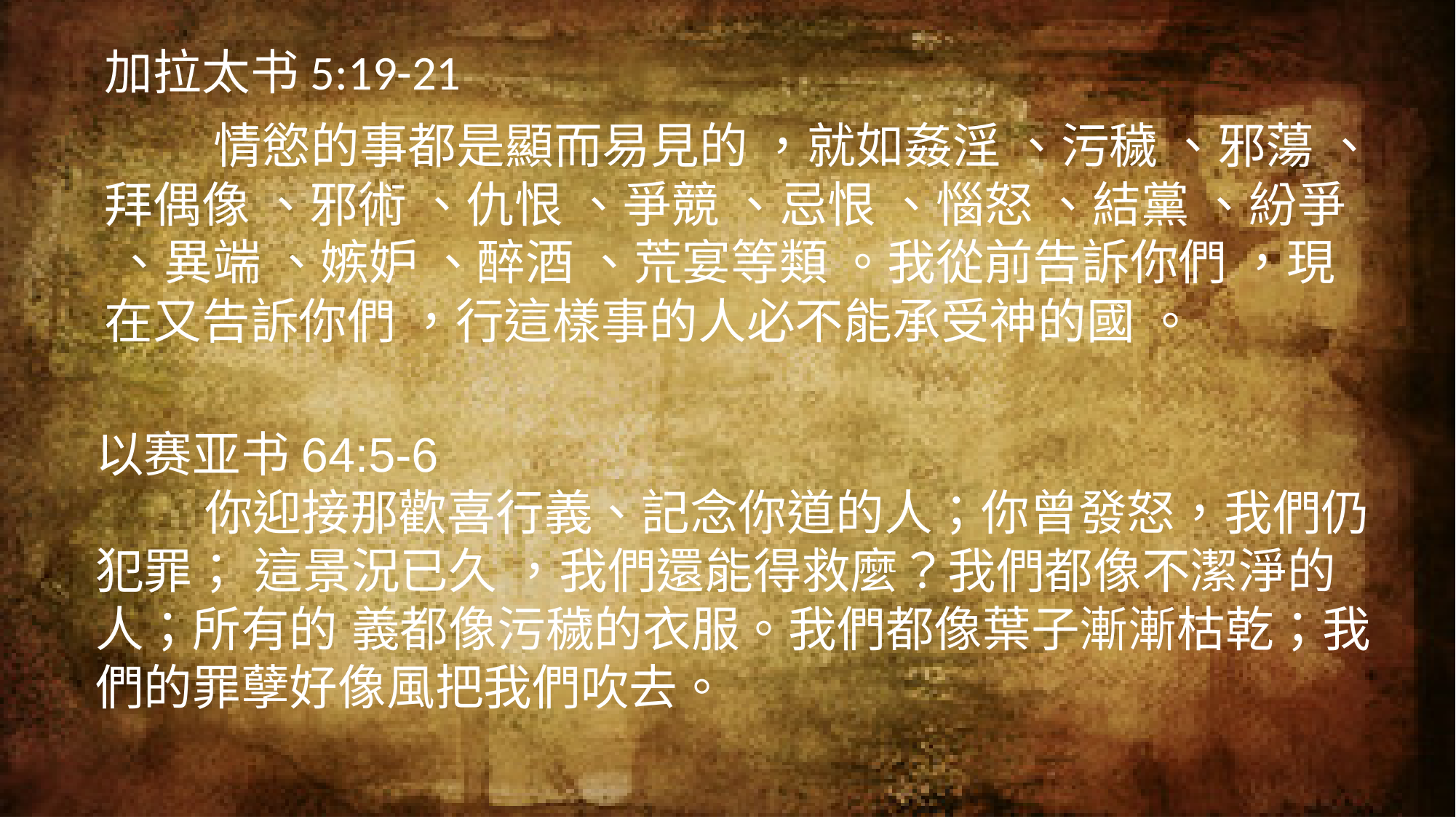

加拉太书5:19-21
	情慾的事都是顯而易見的 ，就如姦淫 、污穢 、邪蕩 、拜偶像 、邪術 、仇恨 、爭競 、忌恨 、惱怒 、結黨 、紛爭 、異端 、嫉妒 、醉酒 、荒宴等類 。我從前告訴你們 ，現在又告訴你們 ，行這樣事的人必不能承受神的國 。

以赛亚书64:5-6
	你迎接那歡喜行義、記念你道的人；你曾發怒，我們仍犯罪； 這景況已久 ，我們還能得救麼？我們都像不潔淨的人；所有的 義都像污穢的衣服。我們都像葉子漸漸枯乾；我們的罪孽好像風把我們吹去。